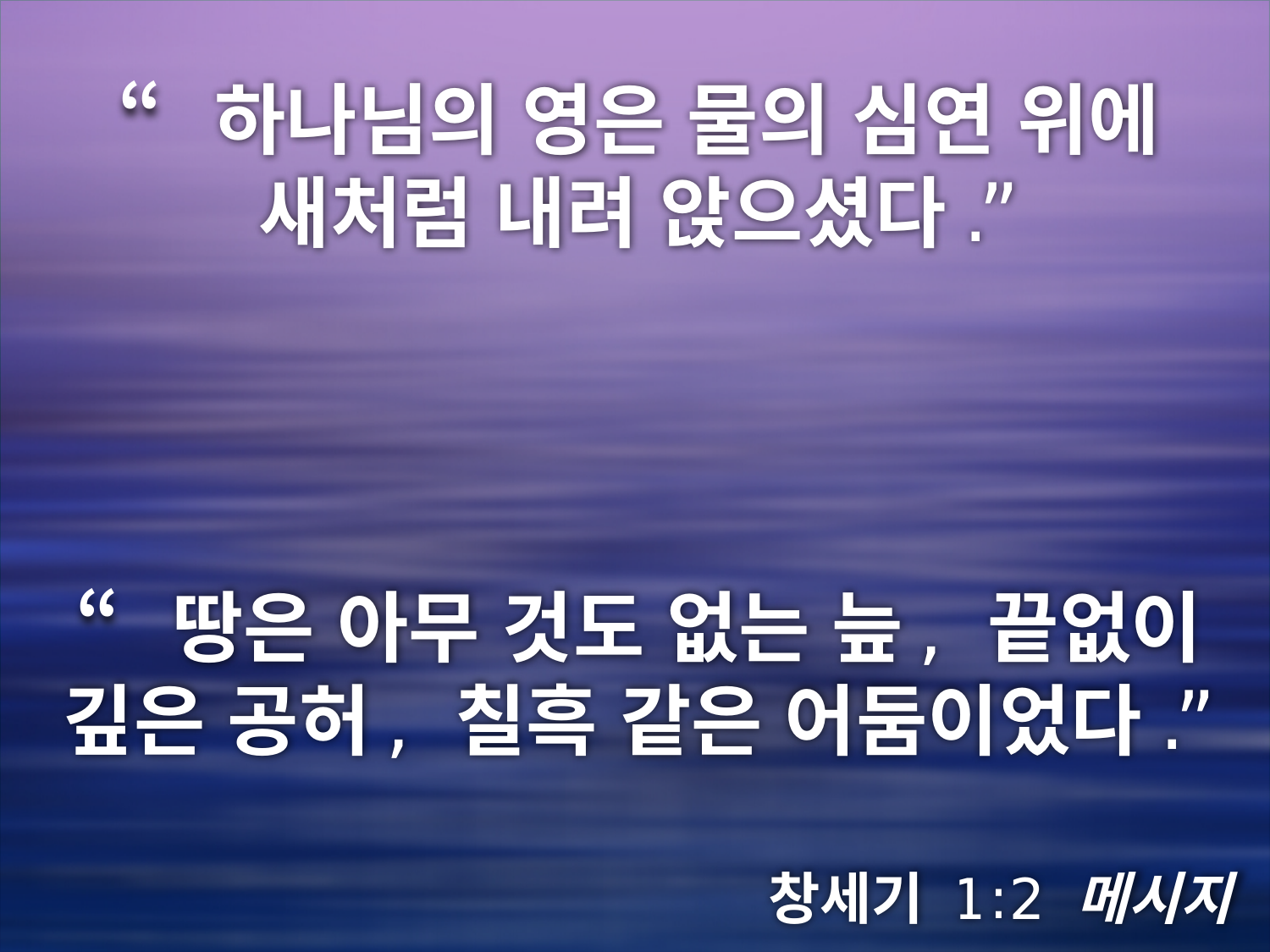

“하나님의 영은 물의 심연 위에 새처럼 내려 앉으셨다.”
# “땅은 아무 것도 없는 늪, 끝없이 깊은 공허, 칠흑 같은 어둠이었다.”
창세기 1:2 메시지